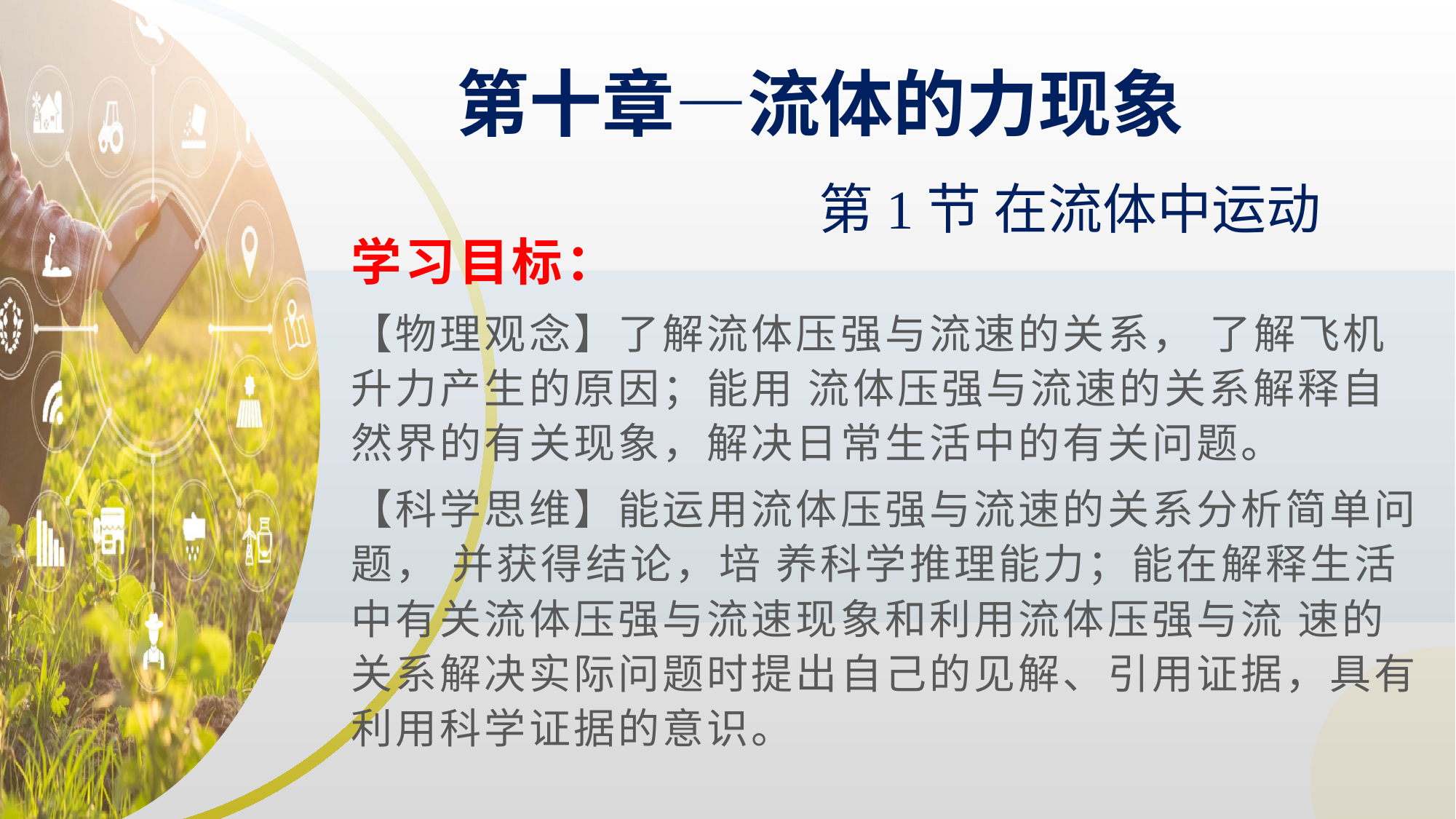

第十章—流体的力现象
第1节 在流体中运动

学习目标：
【物理观念】了解流体压强与流速的关系， 了解飞机升力产生的原因；能用 流体压强与流速的关系解释自然界的有关现象，解决日常生活中的有关问题。
【科学思维】能运用流体压强与流速的关系分析简单问题， 并获得结论，培 养科学推理能力；能在解释生活中有关流体压强与流速现象和利用流体压强与流 速的关系解决实际问题时提出自己的见解、引用证据，具有利用科学证据的意识。